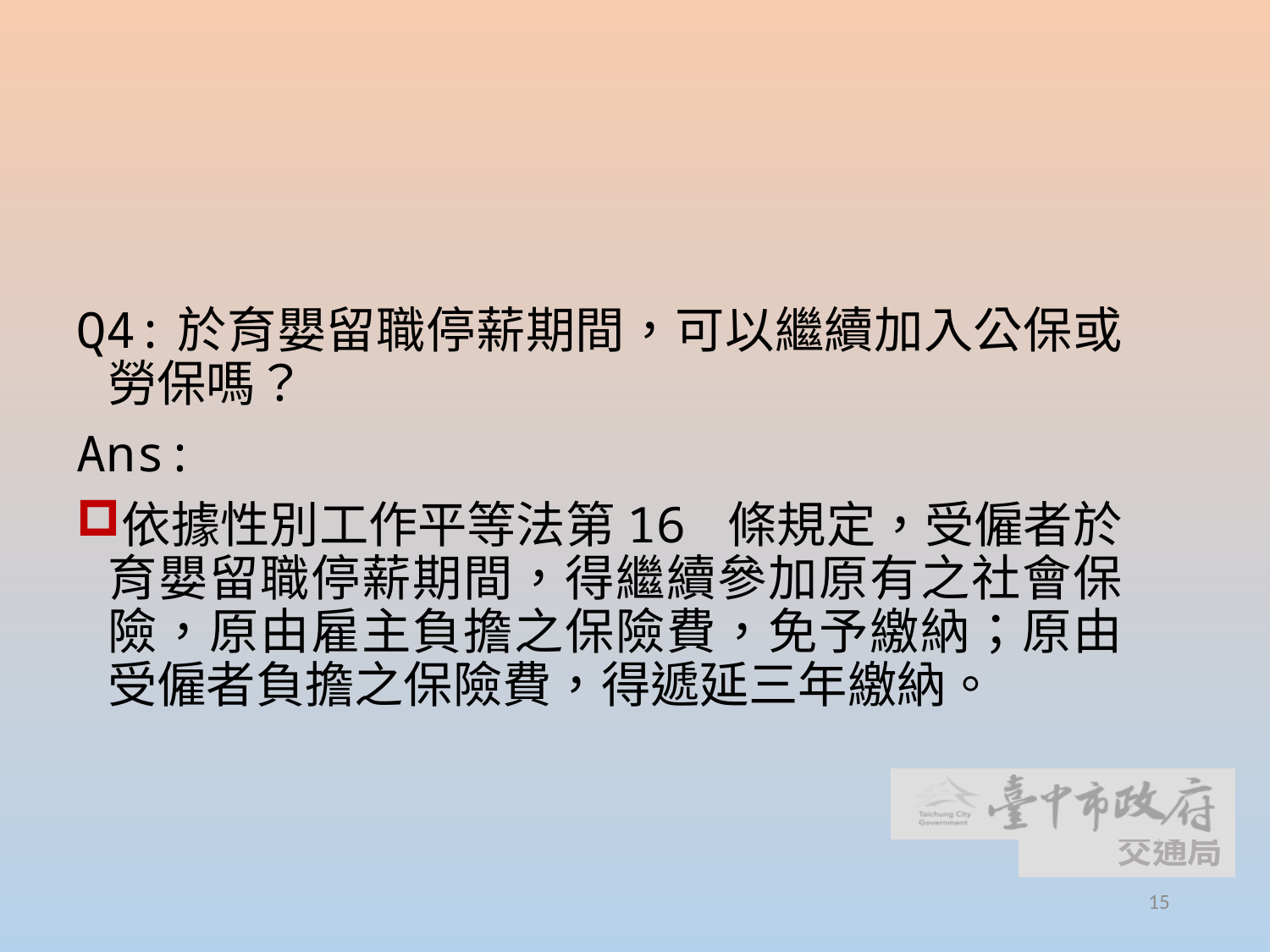

15
#

Q4:於育嬰留職停薪期間，可以繼續加入公保或勞保嗎？
Ans:
依據性別工作平等法第16 條規定，受僱者於育嬰留職停薪期間，得繼續參加原有之社會保險，原由雇主負擔之保險費，免予繳納；原由受僱者負擔之保險費，得遞延三年繳納。